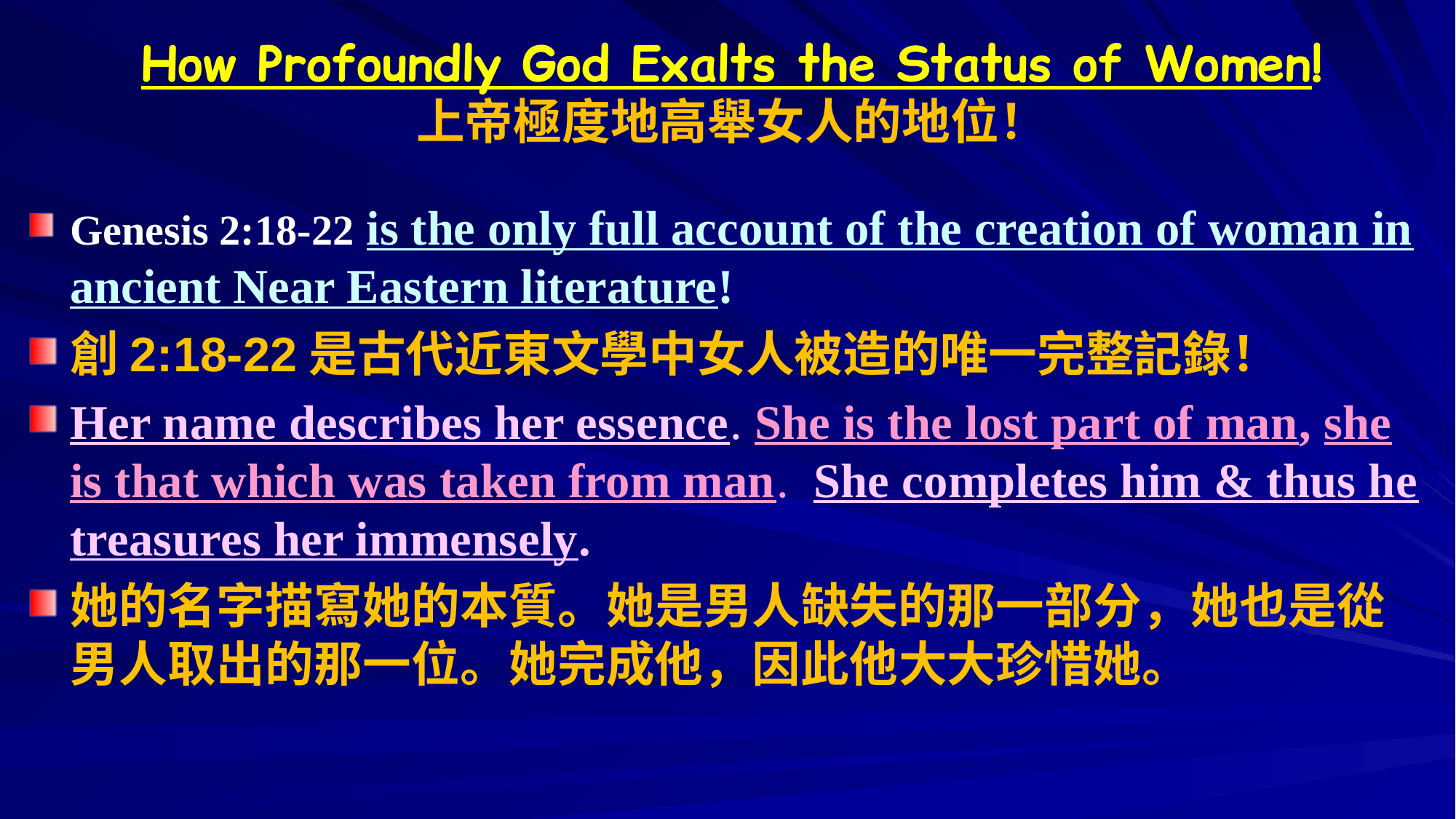

# How Profoundly God Exalts the Status of Women! 上帝極度地高舉女人的地位！
Genesis 2:18-22 is the only full account of the creation of woman in ancient Near Eastern literature!
創2:18-22是古代近東文學中女人被造的唯一完整記錄！
Her name describes her essence. She is the lost part of man, she is that which was taken from man.  She completes him & thus he treasures her immensely.
她的名字描寫她的本質。她是男人缺失的那一部分，她也是從男人取出的那一位。她完成他，因此他大大珍惜她。